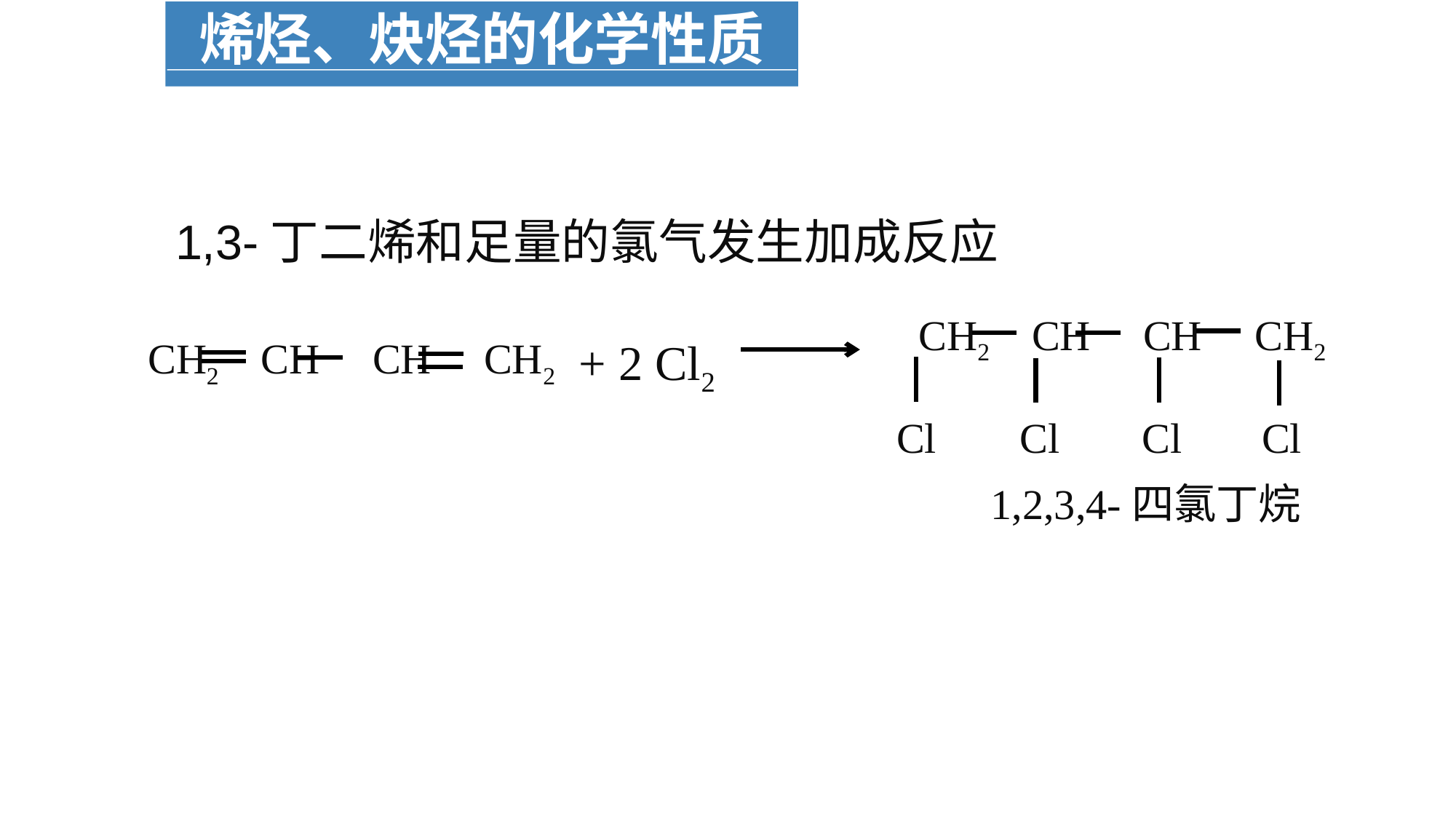

烯烃、炔烃的化学性质
1,3-丁二烯和足量的氯气发生加成反应
+ 2 Cl2
CH2    CH     CH     CH2
Cl
Cl
Cl
Cl
CH2    CH     CH     CH2
1,2,3,4-四氯丁烷